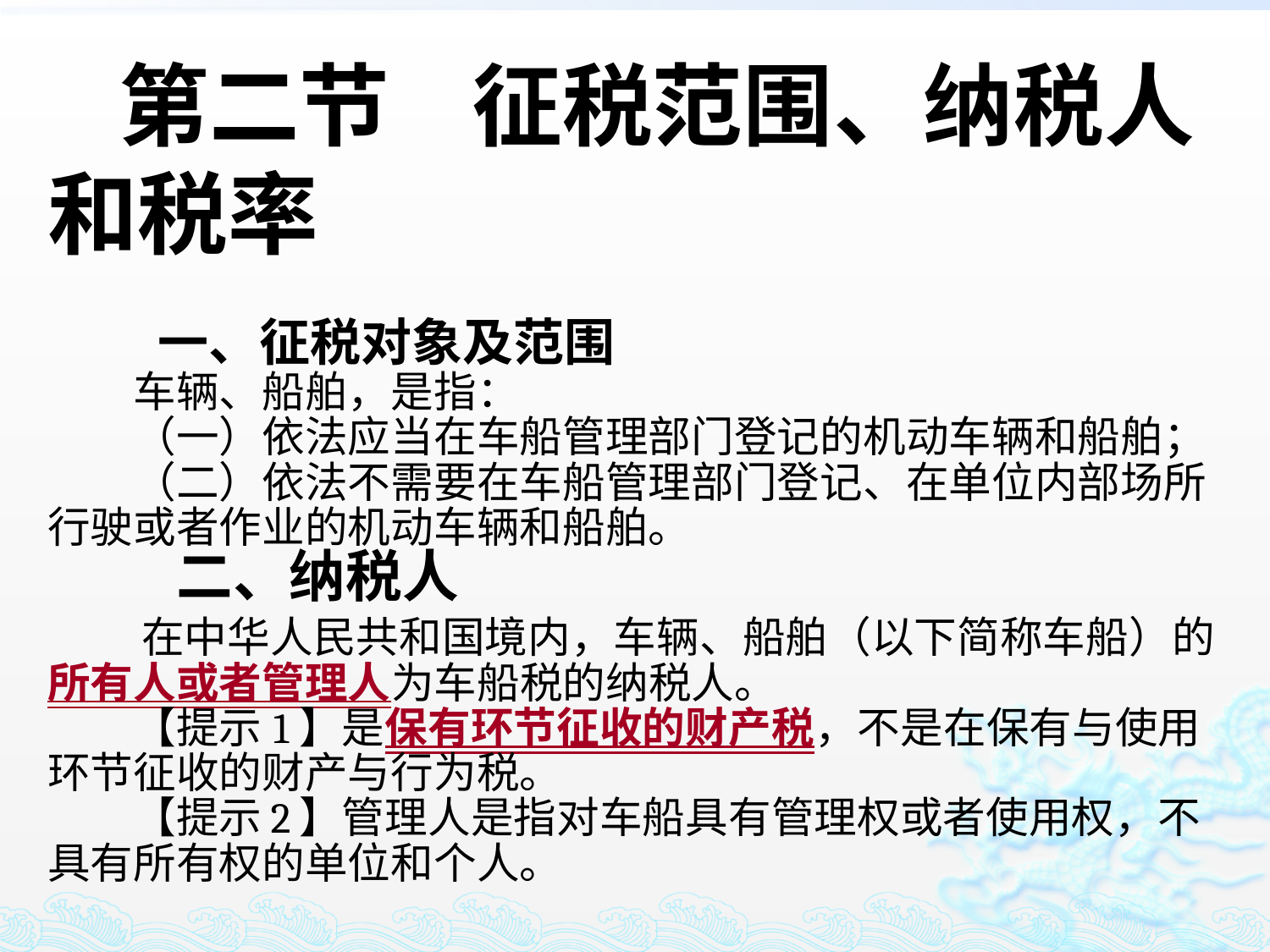

第二节    征税范围、纳税人和税率

         一、征税对象及范围
　　车辆、船舶，是指：
　　（一）依法应当在车船管理部门登记的机动车辆和船舶；
　　（二）依法不需要在车船管理部门登记、在单位内部场所行驶或者作业的机动车辆和船舶。
　　　二、纳税人
         在中华人民共和国境内，车辆、船舶（以下简称车船）的所有人或者管理人为车船税的纳税人。
　　【提示1】是保有环节征收的财产税，不是在保有与使用环节征收的财产与行为税。
　　【提示2】管理人是指对车船具有管理权或者使用权，不具有所有权的单位和个人。